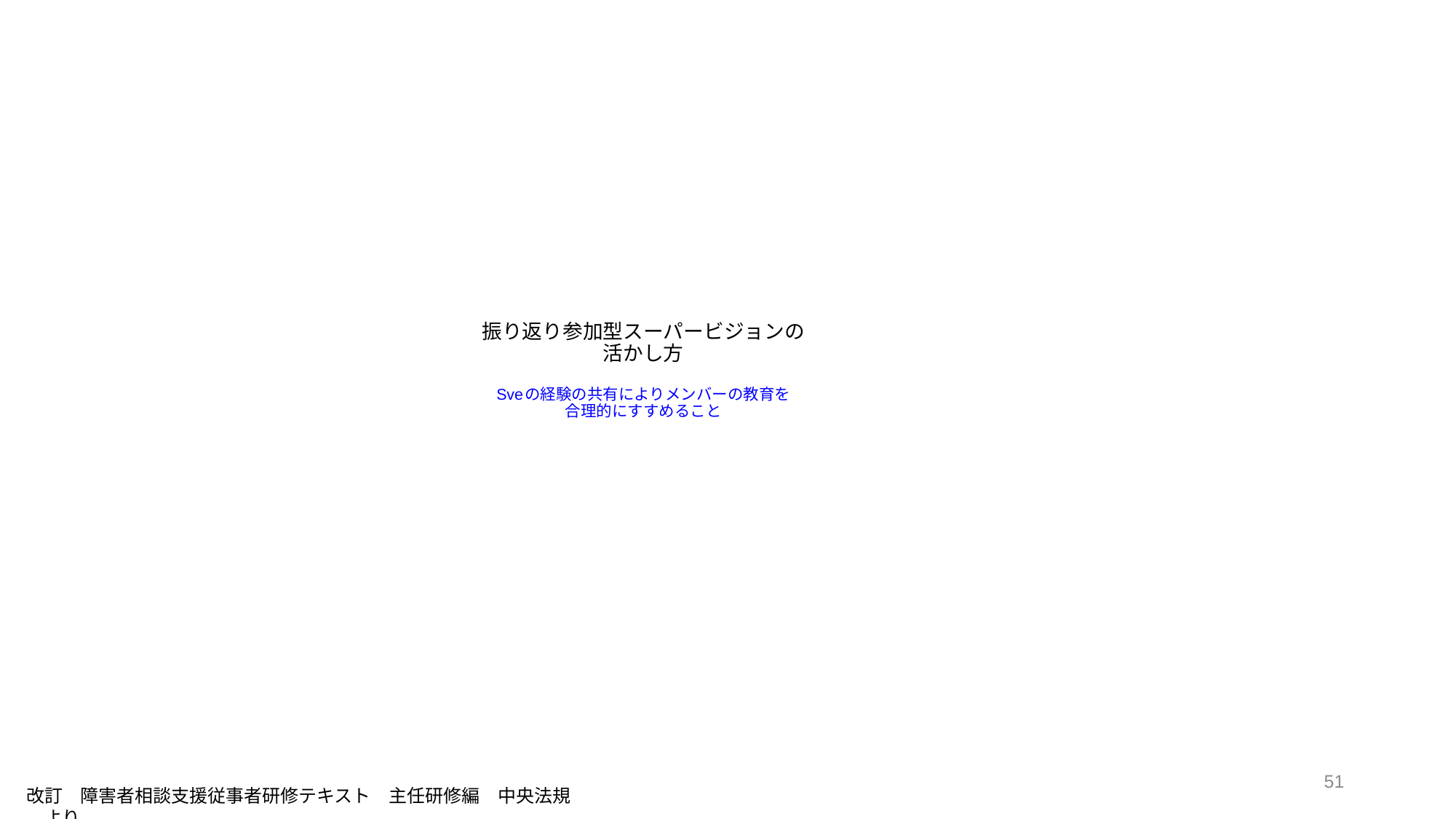

振り返り参加型スーパービジョンの
活かし方
Sveの経験の共有によりメンバーの教育を
合理的にすすめること
51
改訂　障害者相談支援従事者研修テキスト　主任研修編　中央法規　より